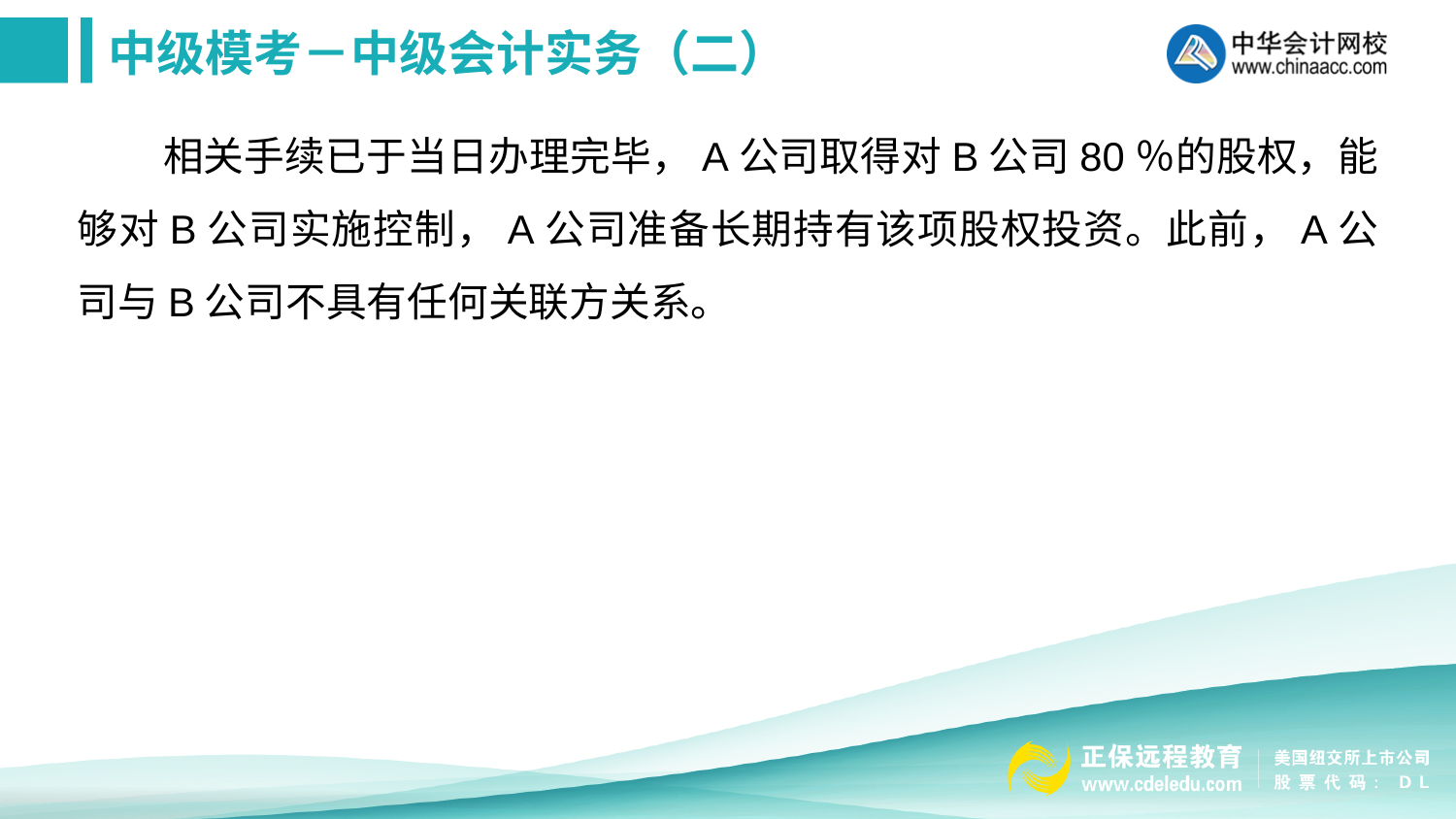

相关手续已于当日办理完毕，A公司取得对B公司80％的股权，能够对B公司实施控制，A公司准备长期持有该项股权投资。此前，A公司与B公司不具有任何关联方关系。